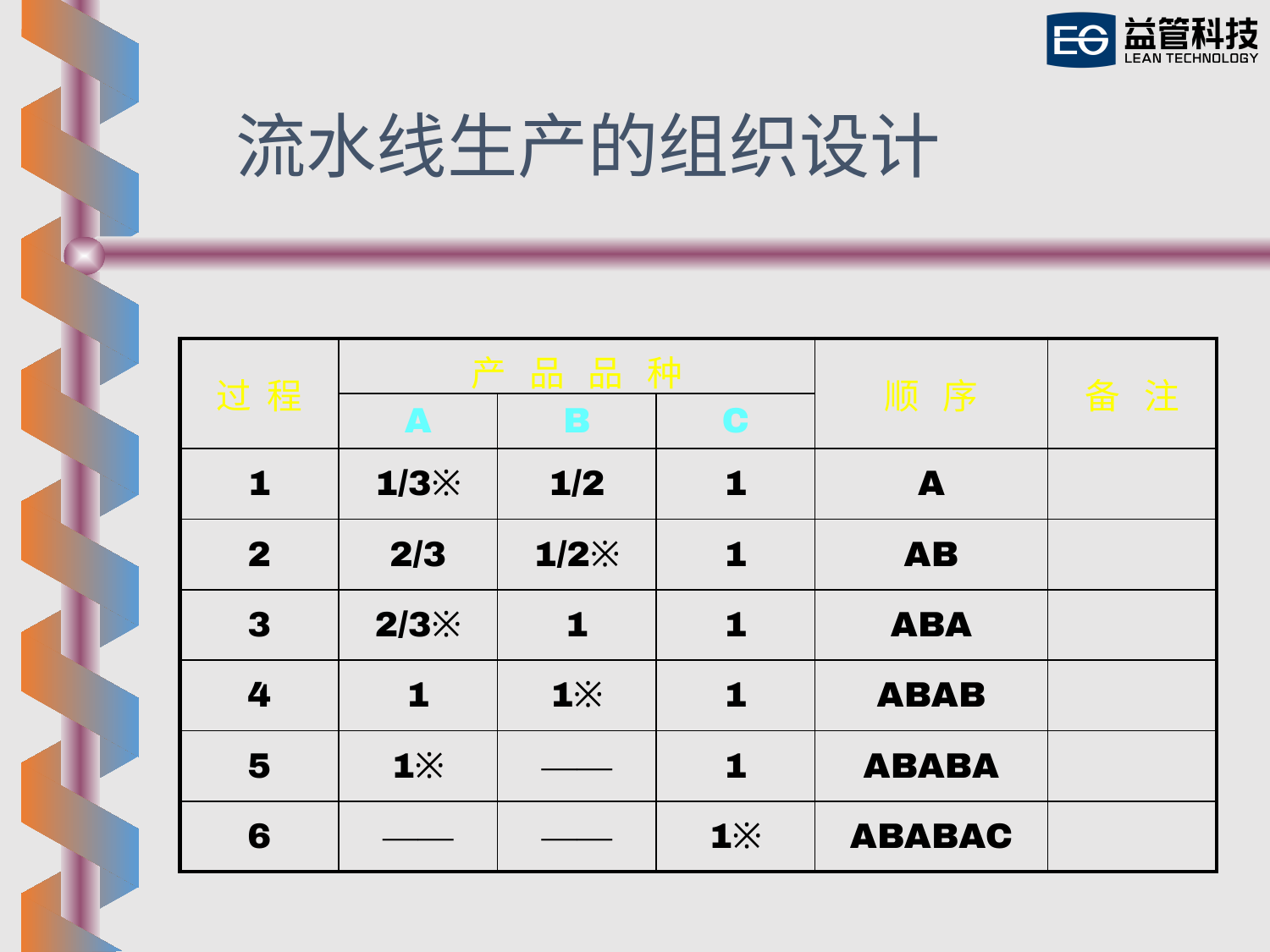

流水线生产的组织设计
| 过 程 | 产 品 品 种 |  |  | 顺 序 | 备 注 |
| --- | --- | --- | --- | --- | --- |
|  | A | B | C |  |  |
| 1 | 1/3※ | 1/2 | 1 | A |  |
| 2 | 2/3 | 1/2※ | 1 | AB |  |
| 3 | 2/3※ | 1 | 1 | ABA |  |
| 4 | 1 | 1※ | 1 | ABAB |  |
| 5 | 1※ | —— | 1 | ABABA |  |
| 6 | —— | —— | 1※ | ABABAC |  |
21